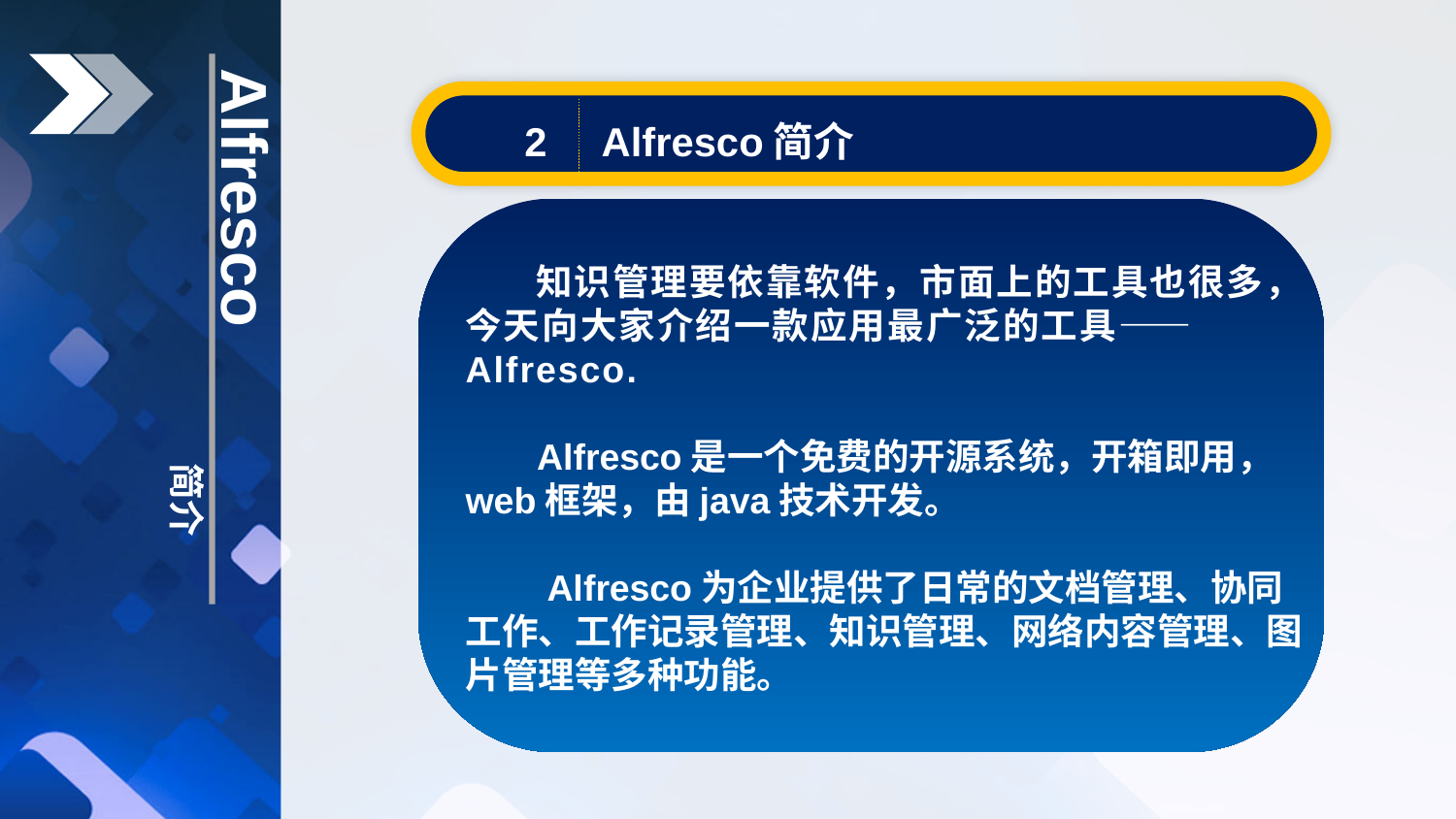

2     Alfresco简介

Alfresco
      知识管理要依靠软件，市面上的工具也很多，今天向大家介绍一款应用最广泛的工具——Alfresco.

       Alfresco是一个免费的开源系统，开箱即用，web框架，由java技术开发。

        Alfresco为企业提供了日常的文档管理、协同工作、工作记录管理、知识管理、网络内容管理、图片管理等多种功能。
简介